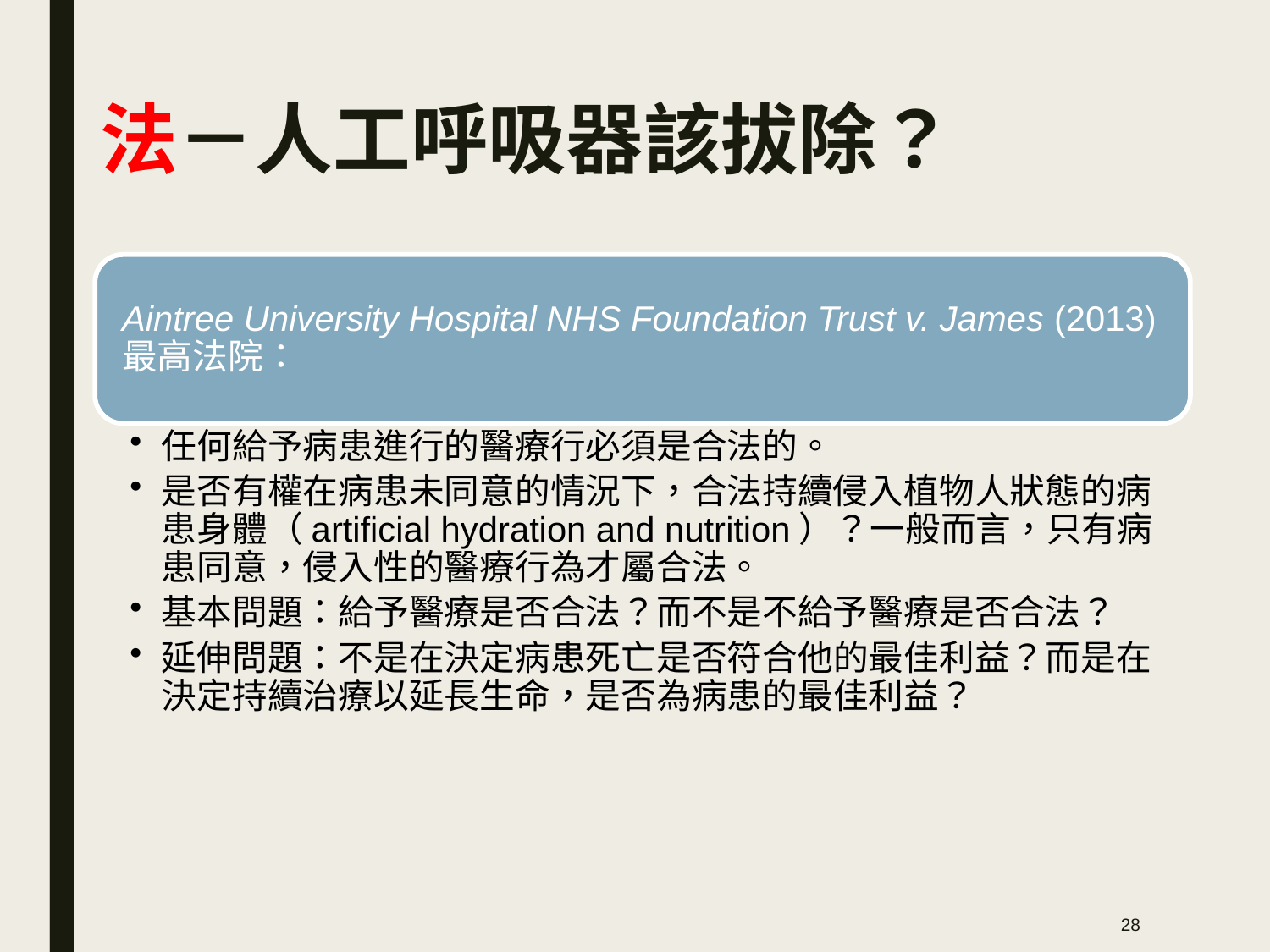

# 法－人工呼吸器該拔除？
Aintree University Hospital NHS Foundation Trust v. James (2013) 最高法院：
任何給予病患進行的醫療行必須是合法的。
是否有權在病患未同意的情況下，合法持續侵入植物人狀態的病患身體（artificial hydration and nutrition）？一般而言，只有病患同意，侵入性的醫療行為才屬合法。
基本問題：給予醫療是否合法？而不是不給予醫療是否合法？
延伸問題：不是在決定病患死亡是否符合他的最佳利益？而是在決定持續治療以延長生命，是否為病患的最佳利益？
28